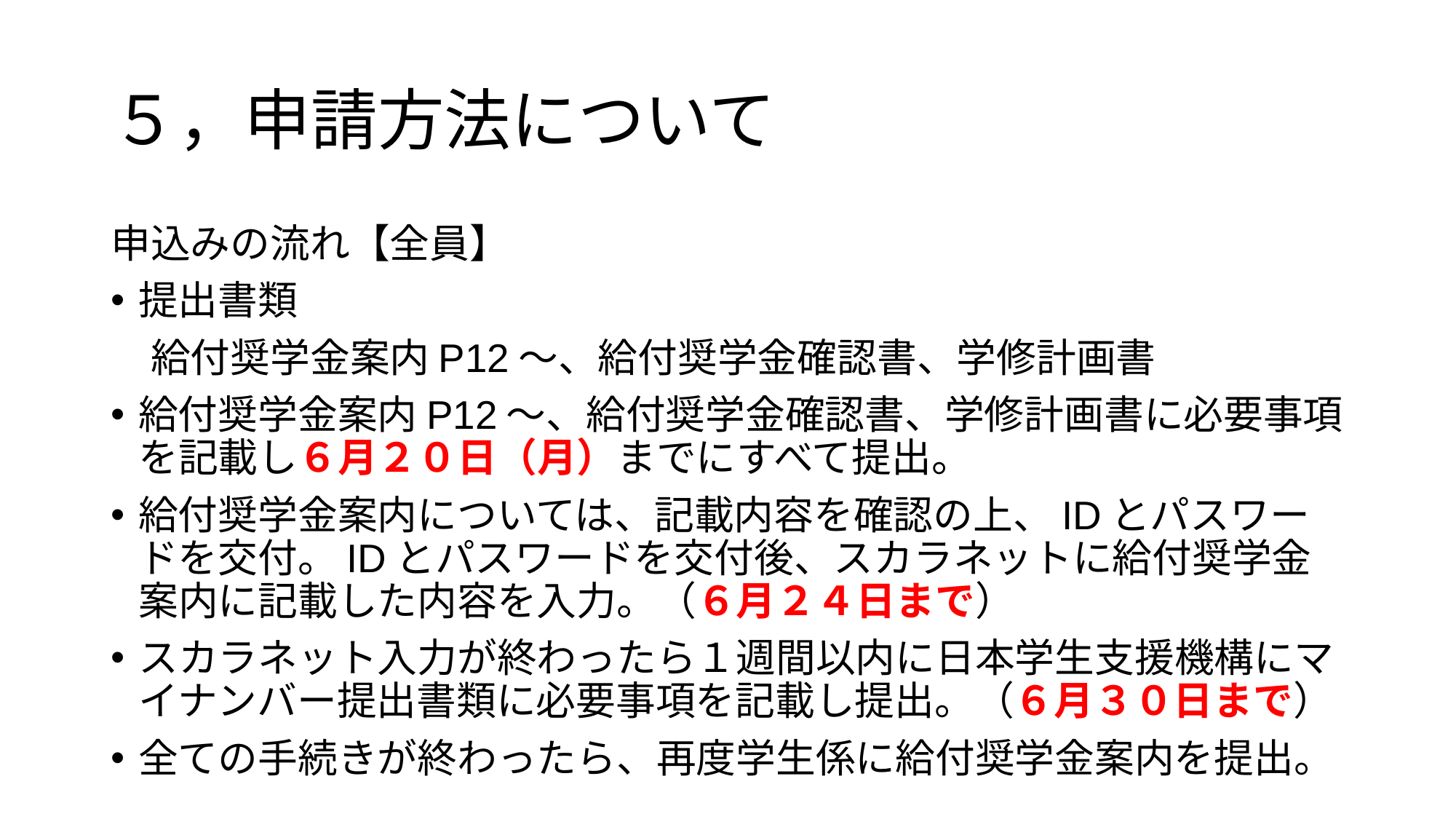

# ５，申請方法について
申込みの流れ【全員】
提出書類
　給付奨学金案内P12～、給付奨学金確認書、学修計画書
給付奨学金案内P12～、給付奨学金確認書、学修計画書に必要事項を記載し６月２０日（月）までにすべて提出。
給付奨学金案内については、記載内容を確認の上、IDとパスワードを交付。IDとパスワードを交付後、スカラネットに給付奨学金案内に記載した内容を入力。（６月２４日まで）
スカラネット入力が終わったら１週間以内に日本学生支援機構にマイナンバー提出書類に必要事項を記載し提出。（６月３０日まで）
全ての手続きが終わったら、再度学生係に給付奨学金案内を提出。